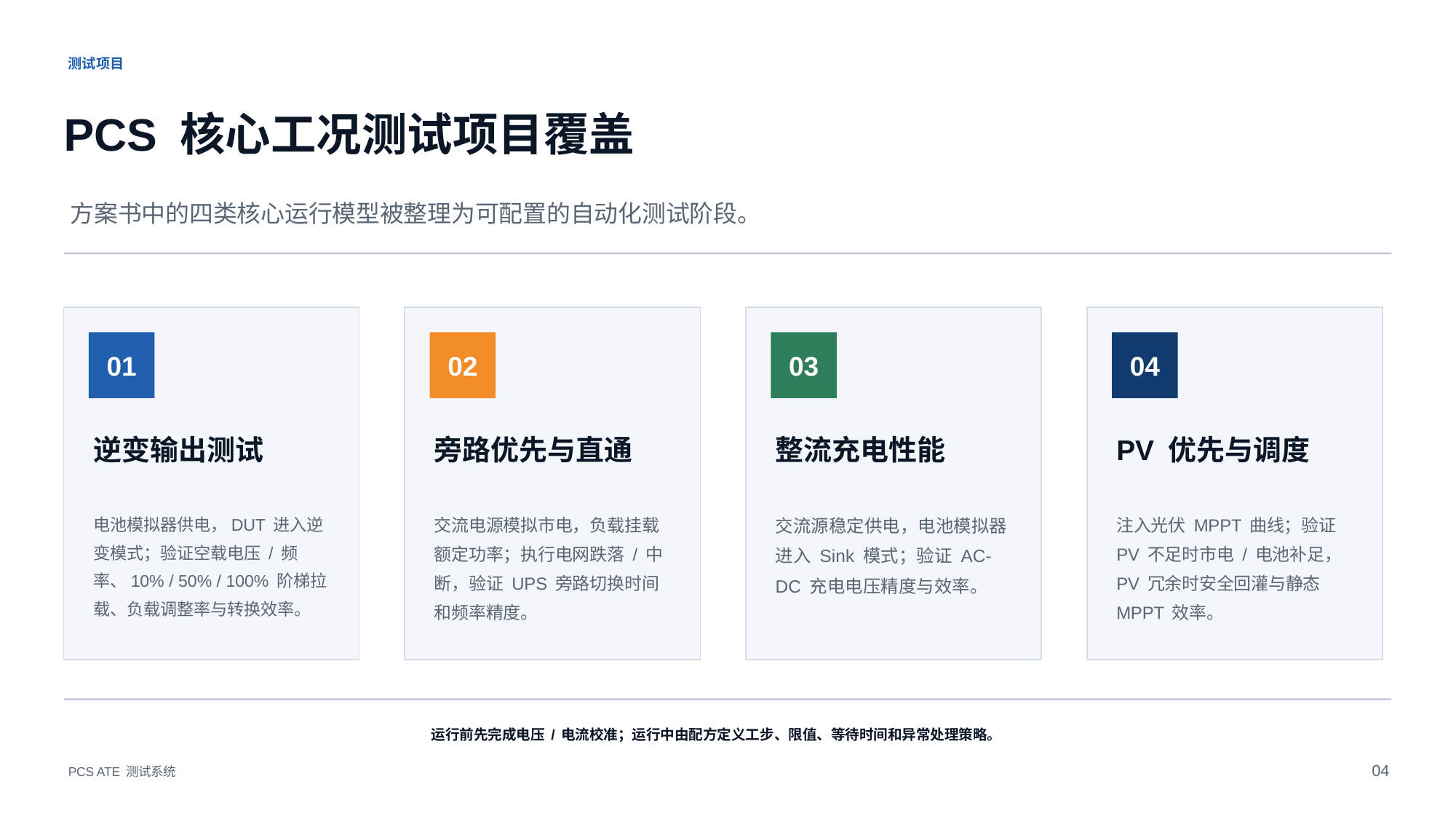

测试项目
PCS 核心工况测试项目覆盖
方案书中的四类核心运行模型被整理为可配置的自动化测试阶段。

01
02
03
04
逆变输出测试
旁路优先与直通
整流充电性能
PV 优先与调度
电池模拟器供电，DUT 进入逆变模式；验证空载电压 / 频率、10% / 50% / 100% 阶梯拉载、负载调整率与转换效率。
交流电源模拟市电，负载挂载额定功率；执行电网跌落 / 中断，验证 UPS 旁路切换时间和频率精度。
交流源稳定供电，电池模拟器进入 Sink 模式；验证 AC-DC 充电电压精度与效率。
注入光伏 MPPT 曲线；验证 PV 不足时市电 / 电池补足，PV 冗余时安全回灌与静态 MPPT 效率。

运行前先完成电压 / 电流校准；运行中由配方定义工步、限值、等待时间和异常处理策略。
PCS ATE 测试系统
04